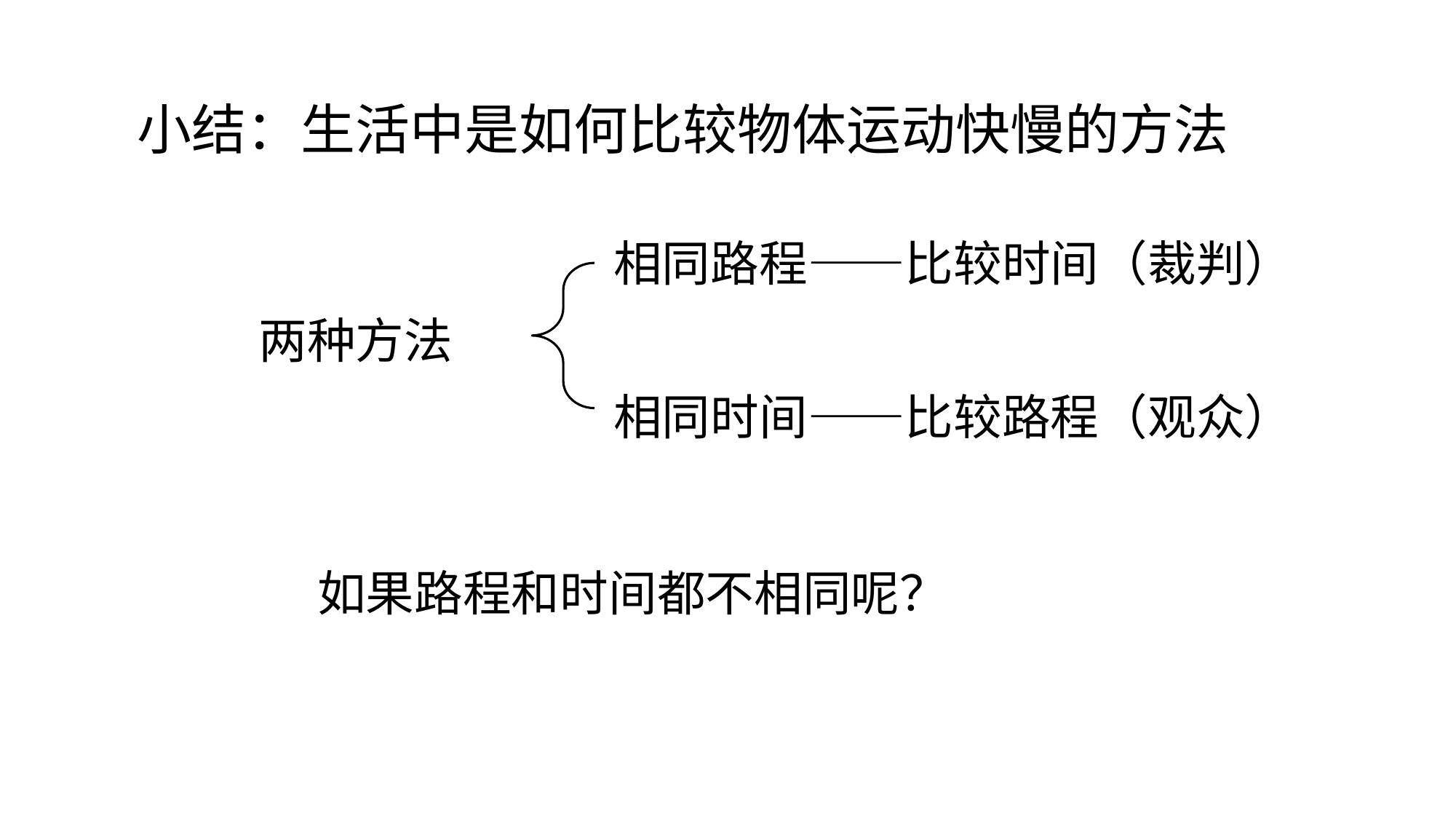

小结：生活中是如何比较物体运动快慢的方法
相同路程——比较时间（裁判）

两种方法
相同时间——比较路程（观众）

如果路程和时间都不相同呢？